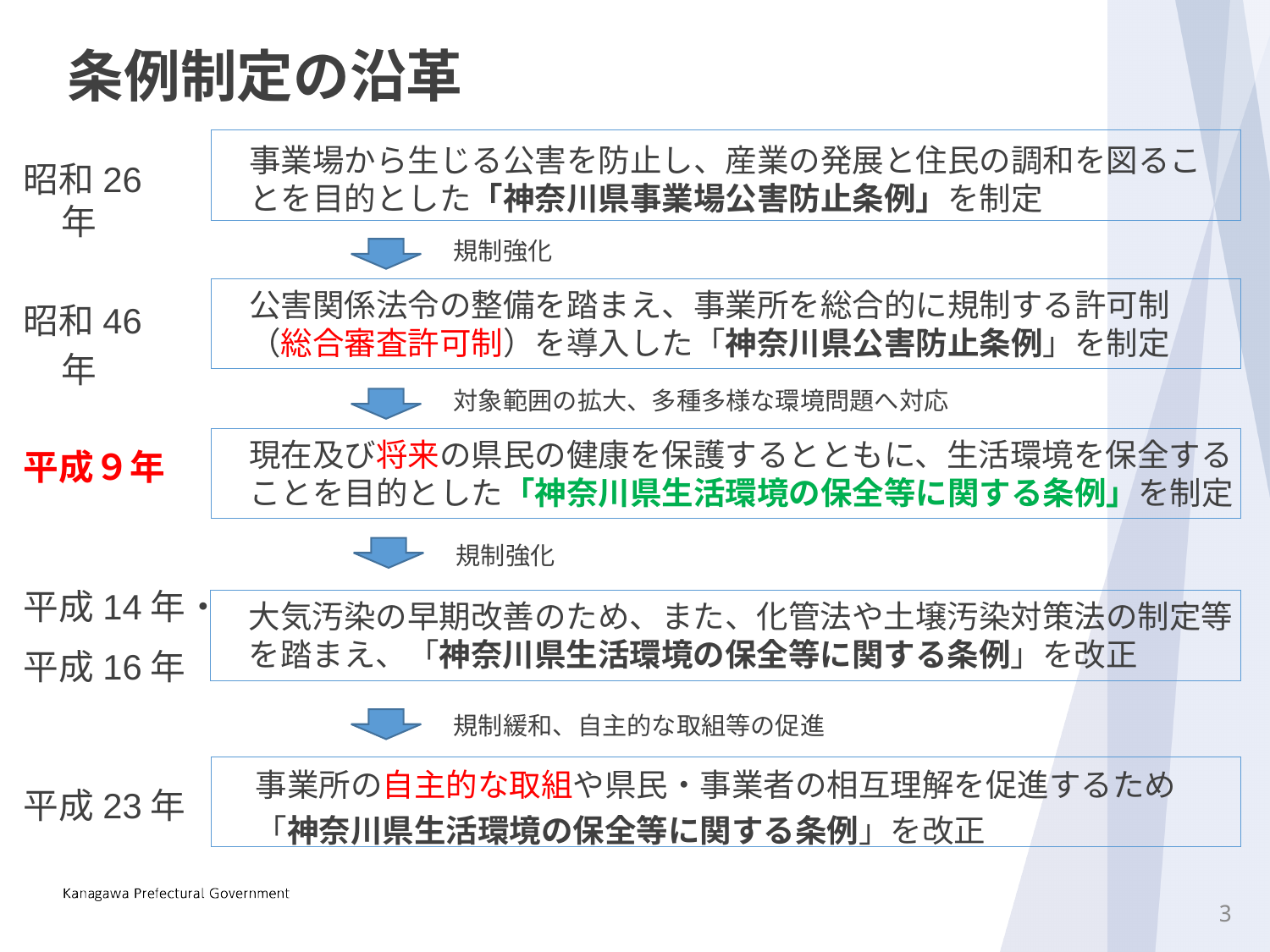

条例制定の沿革
事業場から生じる公害を防止し、産業の発展と住民の調和を図ることを目的とした「神奈川県事業場公害防止条例」を制定
昭和26年
規制強化

公害関係法令の整備を踏まえ、事業所を総合的に規制する許可制（総合審査許可制）を導入した「神奈川県公害防止条例」を制定
昭和46年
対象範囲の拡大、多種多様な環境問題へ対応

現在及び将来の県民の健康を保護するとともに、生活環境を保全することを目的とした「神奈川県生活環境の保全等に関する条例」を制定
平成９年
規制強化

平成14年・
平成16年
大気汚染の早期改善のため、また、化管法や土壌汚染対策法の制定等を踏まえ、「神奈川県生活環境の保全等に関する条例」を改正
規制緩和、自主的な取組等の促進

事業所の自主的な取組や県民・事業者の相互理解を促進するため「神奈川県生活環境の保全等に関する条例」を改正
平成23年
3